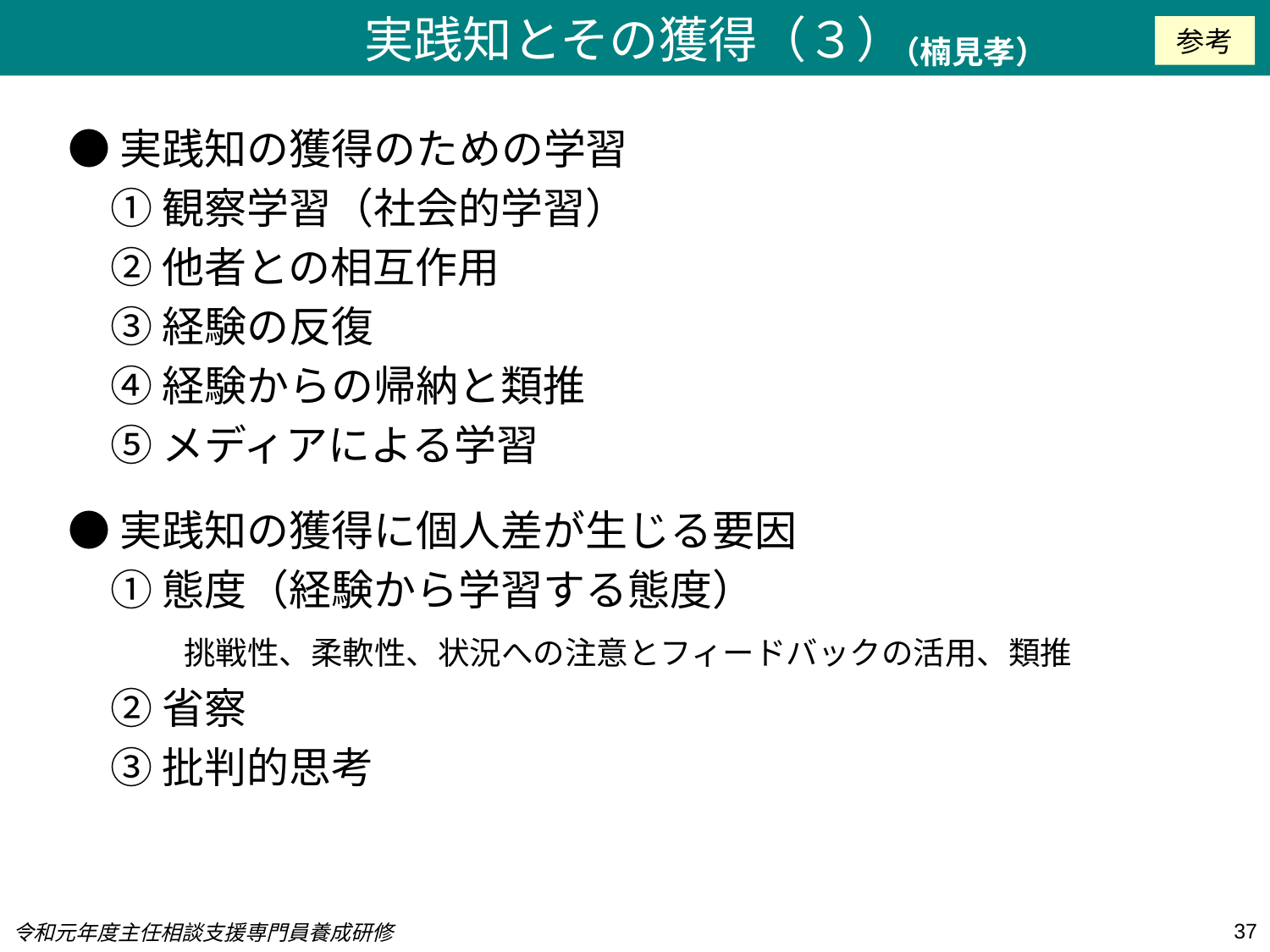

実践知とその獲得（３）
参考
参考
（楠見孝）
●実践知の獲得のための学習
　① 観察学習（社会的学習）
　② 他者との相互作用
　③ 経験の反復
　④ 経験からの帰納と類推
　⑤ メディアによる学習

●実践知の獲得に個人差が生じる要因
　① 態度（経験から学習する態度）
　　　挑戦性、柔軟性、状況への注意とフィードバックの活用、類推
　② 省察
　③ 批判的思考

37
令和元年度主任相談支援専門員養成研修